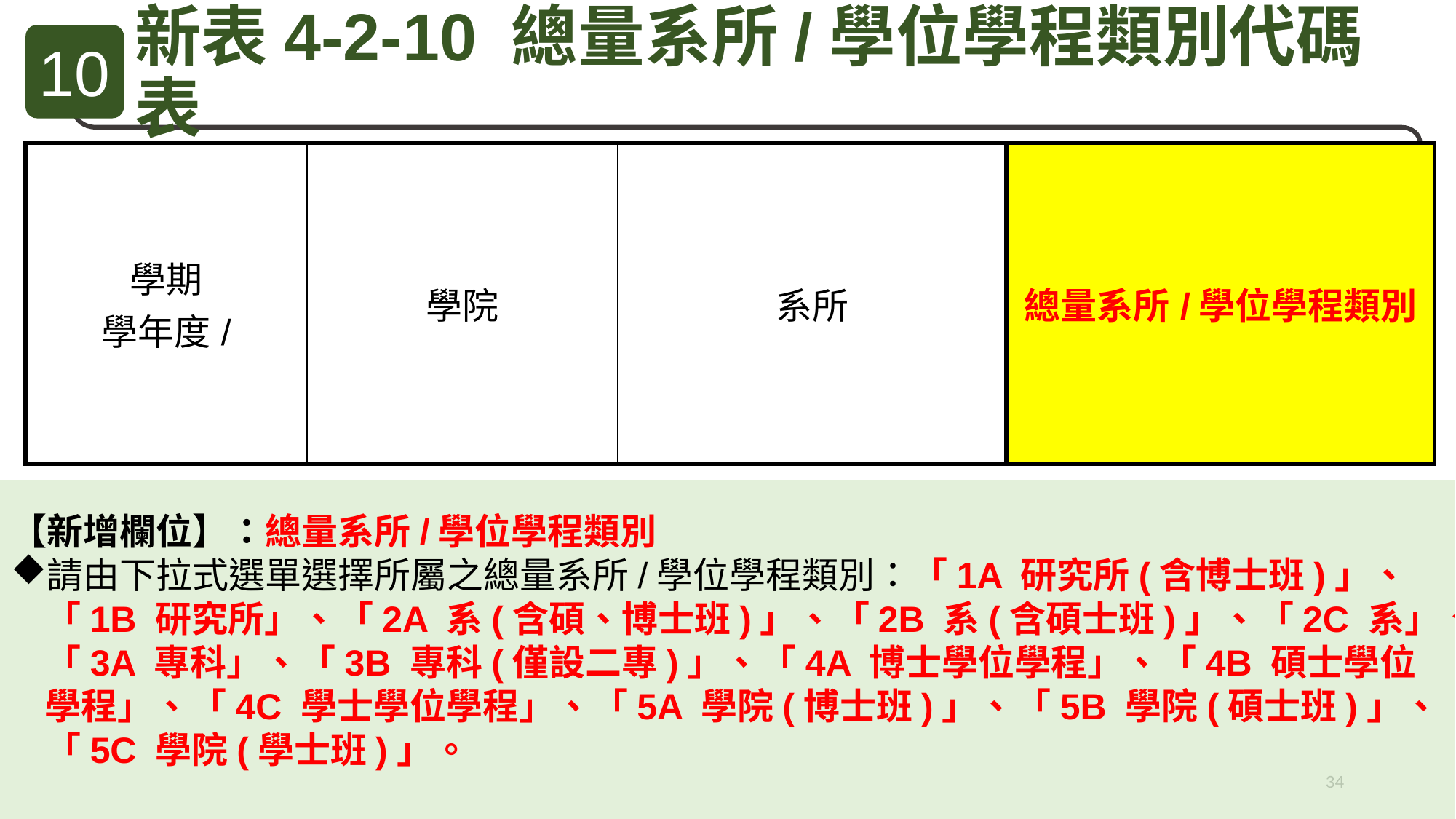

10
新表4-2-10 總量系所/學位學程類別代碼表

| 學期 學年度/ | 學院 | 系所 | 總量系所/學位學程類別 |
| --- | --- | --- | --- |

【新增欄位】：總量系所/學位學程類別
請由下拉式選單選擇所屬之總量系所/學位學程類別：「1A 研究所(含博士班)」、「1B 研究所」、「2A 系(含碩、博士班)」、「2B 系(含碩士班)」、「2C 系」、「3A 專科」、「3B 專科(僅設二專)」、「4A 博士學位學程」、「4B 碩士學位學程」、「4C 學士學位學程」、「5A 學院(博士班)」、「5B 學院(碩士班)」、「5C 學院(學士班)」。
34